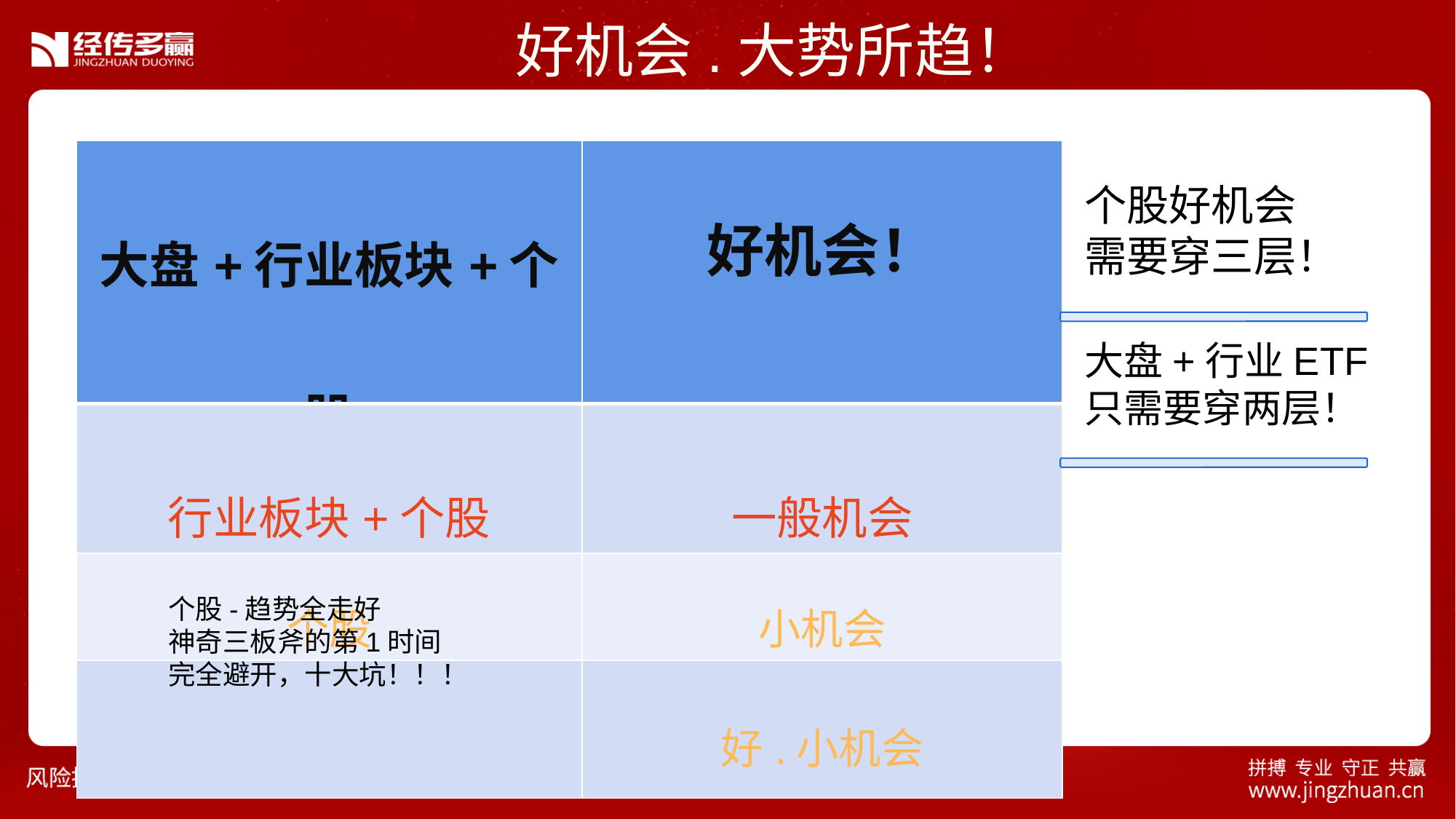

好机会.大势所趋！
| 大盘+行业板块+个股 | 好机会！ |
| --- | --- |
| 行业板块+个股 | 一般机会 |
| 个股 | 小机会 |
|  | 好.小机会 |
个股好机会
需要穿三层！

大盘+行业ETF
只需要穿两层！

个股-趋势全走好
神奇三板斧的第1时间
完全避开，十大坑！！！